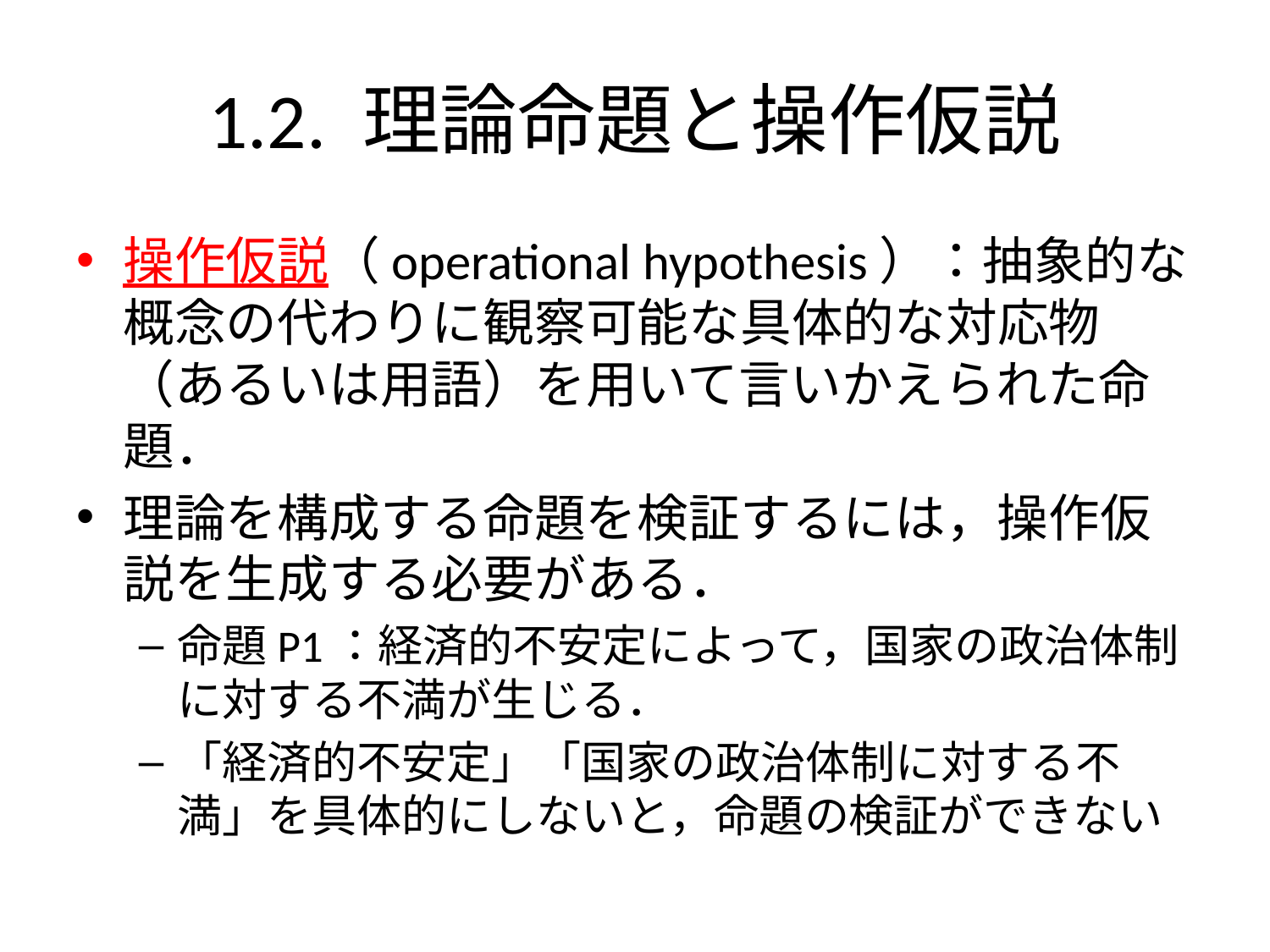

# 1.2. 理論命題と操作仮説
操作仮説（operational hypothesis）：抽象的な概念の代わりに観察可能な具体的な対応物（あるいは用語）を用いて言いかえられた命題．
理論を構成する命題を検証するには，操作仮説を生成する必要がある．
命題P1：経済的不安定によって，国家の政治体制に対する不満が生じる．
「経済的不安定」「国家の政治体制に対する不満」を具体的にしないと，命題の検証ができない